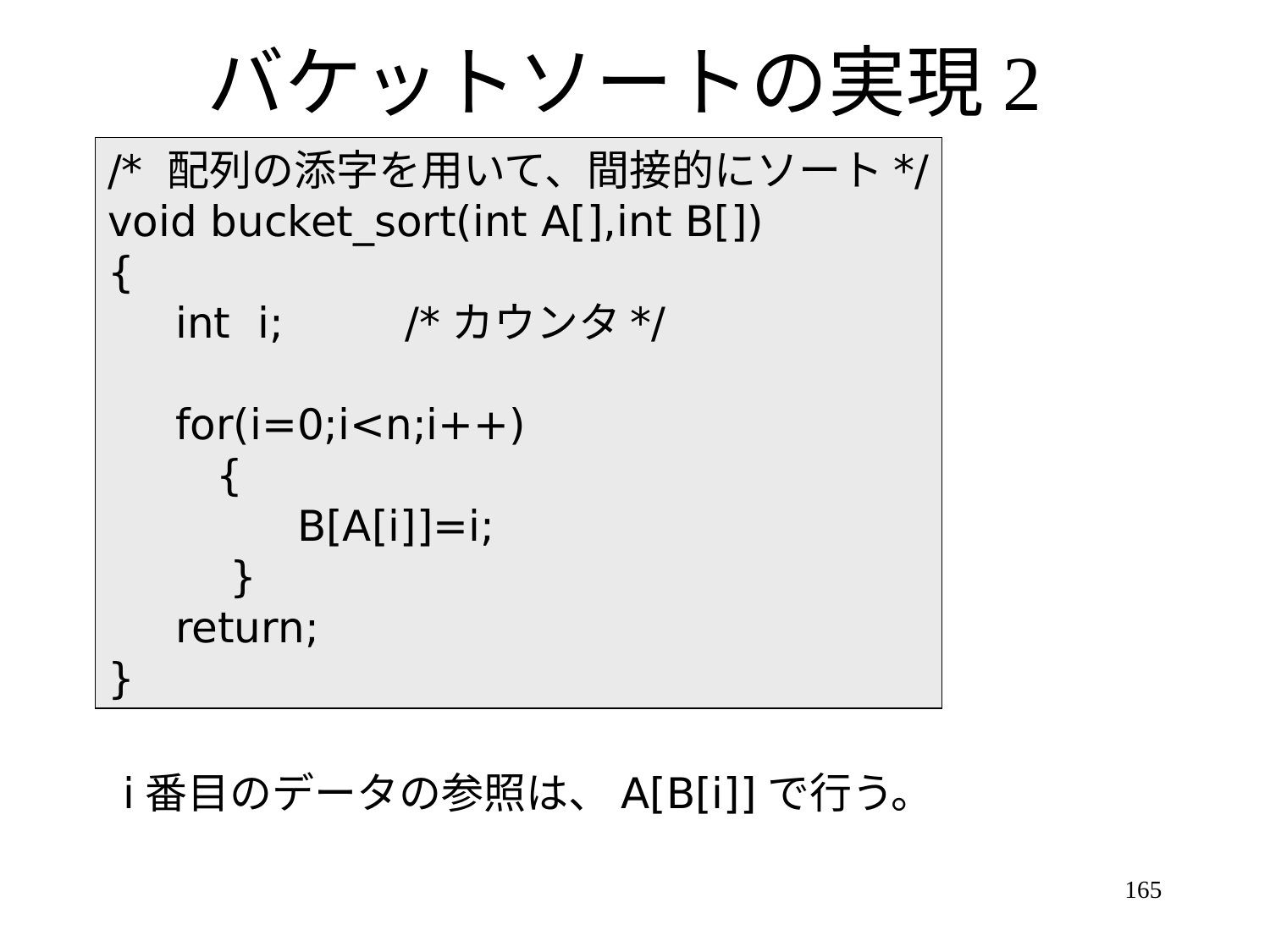

# バケットソートの実現2
/* 配列の添字を用いて、間接的にソート*/
void bucket_sort(int A[],int B[])
{
     int  i;         /*カウンタ*/

     for(i=0;i<n;i++)
        {
              B[A[i]]=i;
         }
     return;
}
i番目のデータの参照は、A[B[i]]で行う。
165